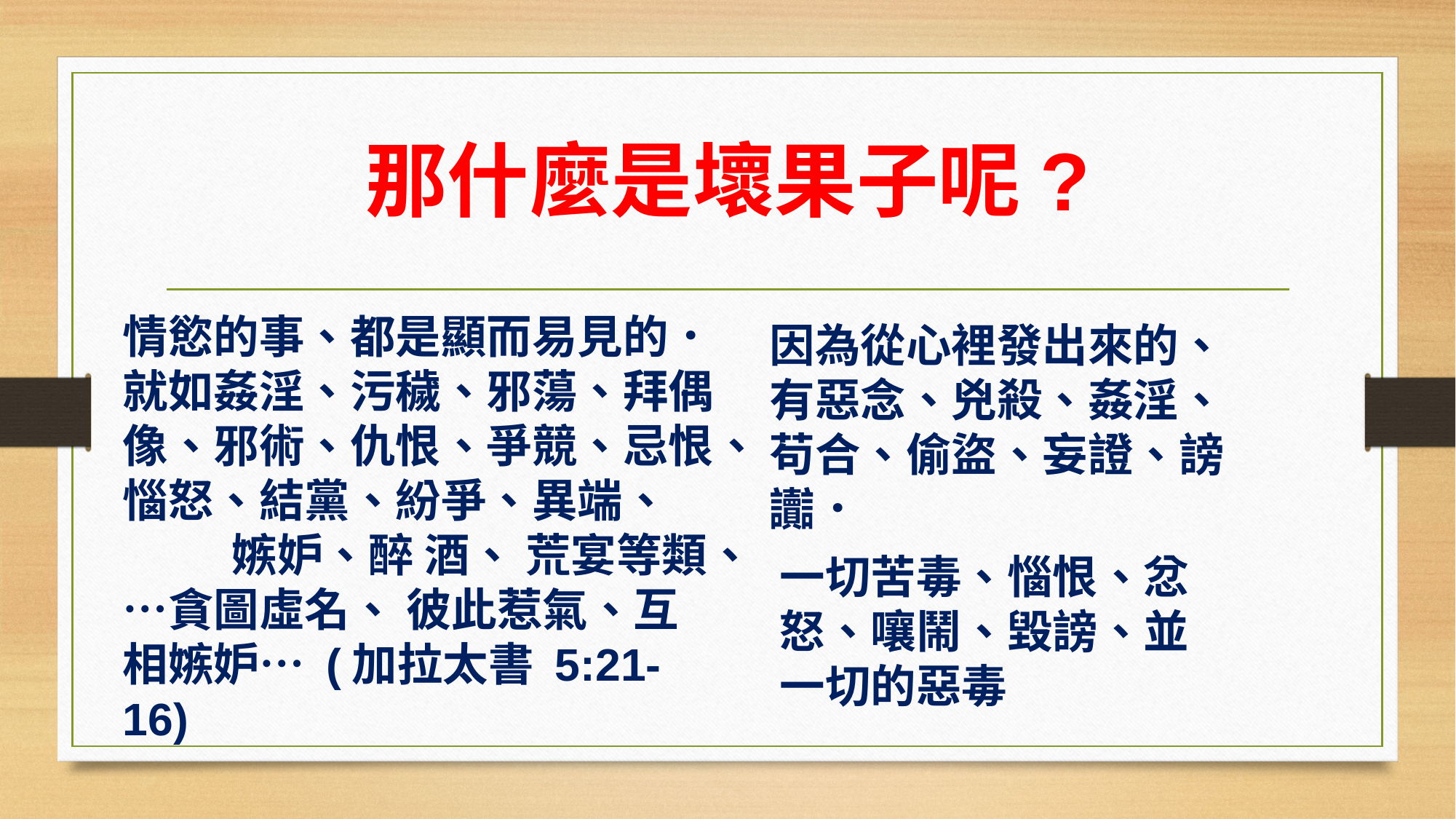

# 那什麼是壞果子呢?
情慾的事、都是顯而易見的．就如姦淫、污穢、邪蕩、拜偶像、邪術、仇恨、爭競、忌恨、惱怒、結黨、紛爭、異端、	嫉妒、醉 酒、 荒宴等類、…貪圖虛名、 彼此惹氣、互相嫉妒… (加拉太書 5:21-16)
因為從心裡發出來的、有惡念、兇殺、姦淫、苟合、偷盜、妄證、謗讟．
一切苦毒、惱恨、忿怒、嚷鬧、毀謗、並一切的惡毒